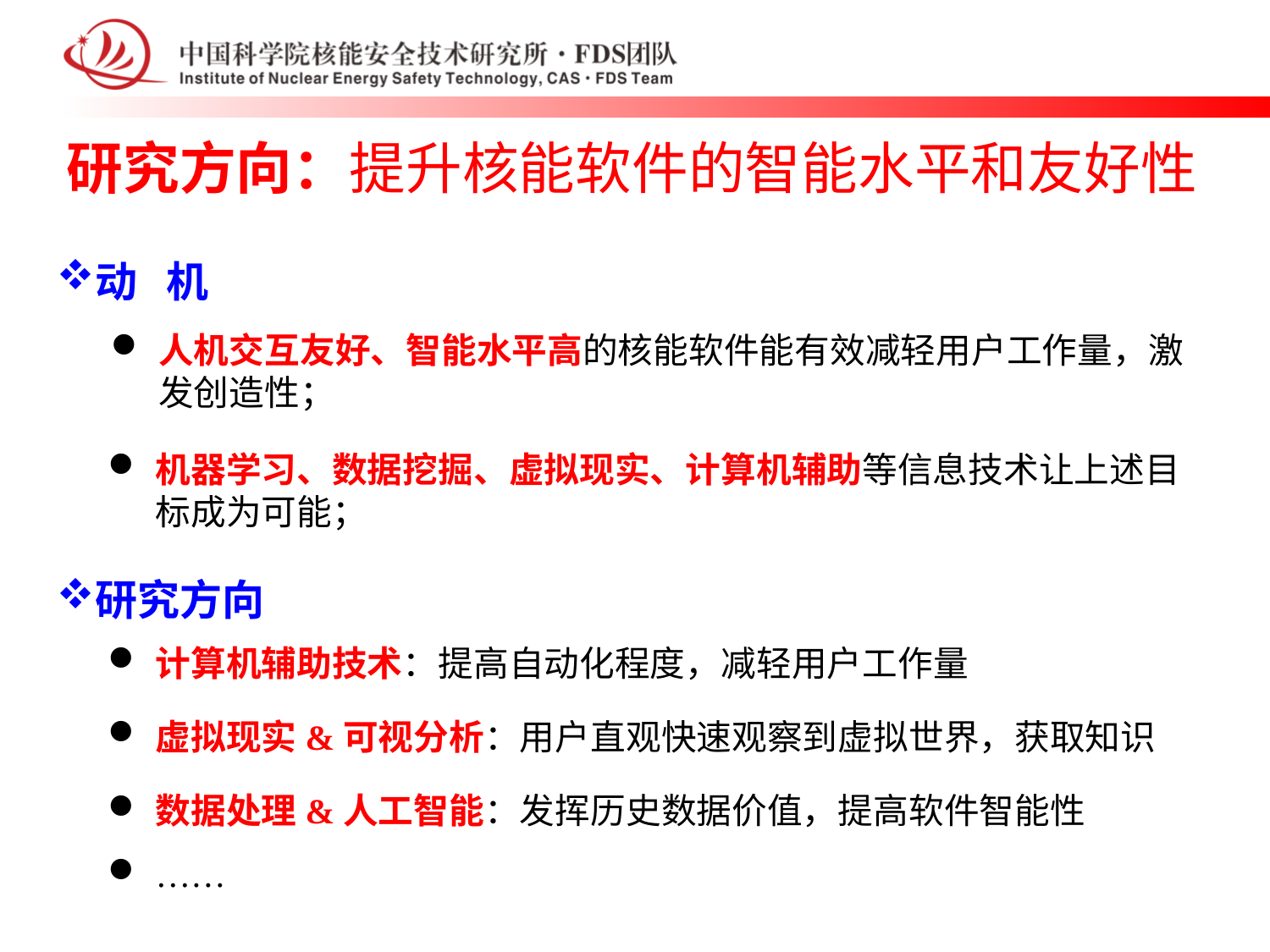

研究方向：提升核能软件的智能水平和友好性
动   机
人机交互友好、智能水平高的核能软件能有效减轻用户工作量，激发创造性；
机器学习、数据挖掘、虚拟现实、计算机辅助等信息技术让上述目标成为可能；
研究方向
计算机辅助技术：提高自动化程度，减轻用户工作量
虚拟现实&可视分析：用户直观快速观察到虚拟世界，获取知识
数据处理&人工智能：发挥历史数据价值，提高软件智能性
……